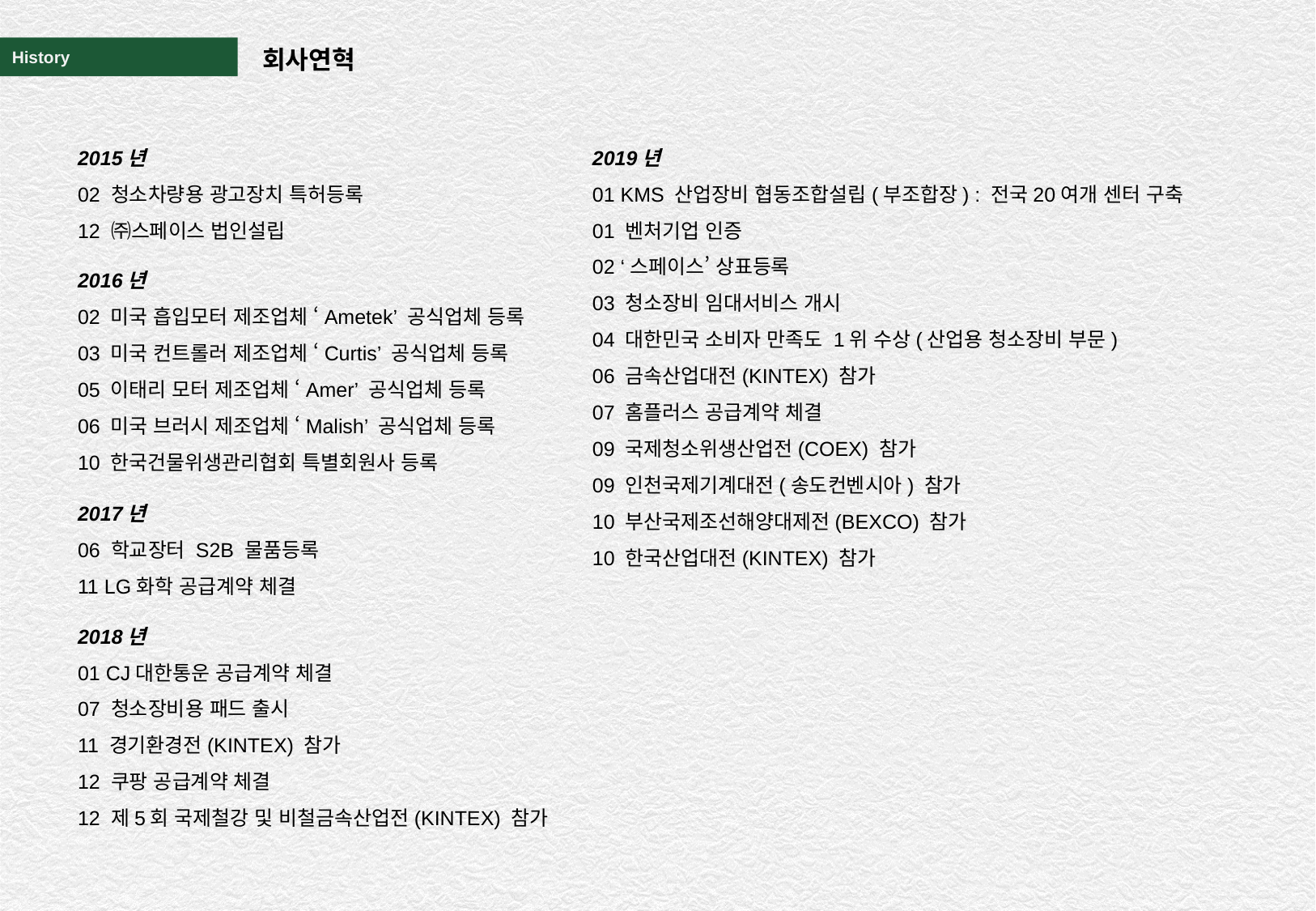

History
회사연혁
2015년
02 청소차량용 광고장치 특허등록
12 ㈜스페이스 법인설립
2019년
01 KMS 산업장비 협동조합설립(부조합장) : 전국20여개 센터 구축
01 벤처기업 인증
02 ‘스페이스’ 상표등록
03 청소장비 임대서비스 개시
04 대한민국 소비자 만족도 1위 수상(산업용 청소장비 부문)
06 금속산업대전(KINTEX) 참가
07 홈플러스 공급계약 체결
09 국제청소위생산업전(COEX) 참가
09 인천국제기계대전(송도컨벤시아) 참가
10 부산국제조선해양대제전(BEXCO) 참가
10 한국산업대전(KINTEX) 참가
2016년
02 미국 흡입모터 제조업체 ‘Ametek’ 공식업체 등록
03 미국 컨트롤러 제조업체 ‘Curtis’ 공식업체 등록
05 이태리 모터 제조업체 ‘Amer’ 공식업체 등록
06 미국 브러시 제조업체 ‘Malish’ 공식업체 등록
10 한국건물위생관리협회 특별회원사 등록
2017년
06 학교장터 S2B 물품등록
11 LG화학 공급계약 체결
2018년
01 CJ대한통운 공급계약 체결
07 청소장비용 패드 출시
11 경기환경전(KINTEX) 참가
12 쿠팡 공급계약 체결
12 제5회 국제철강 및 비철금속산업전(KINTEX) 참가